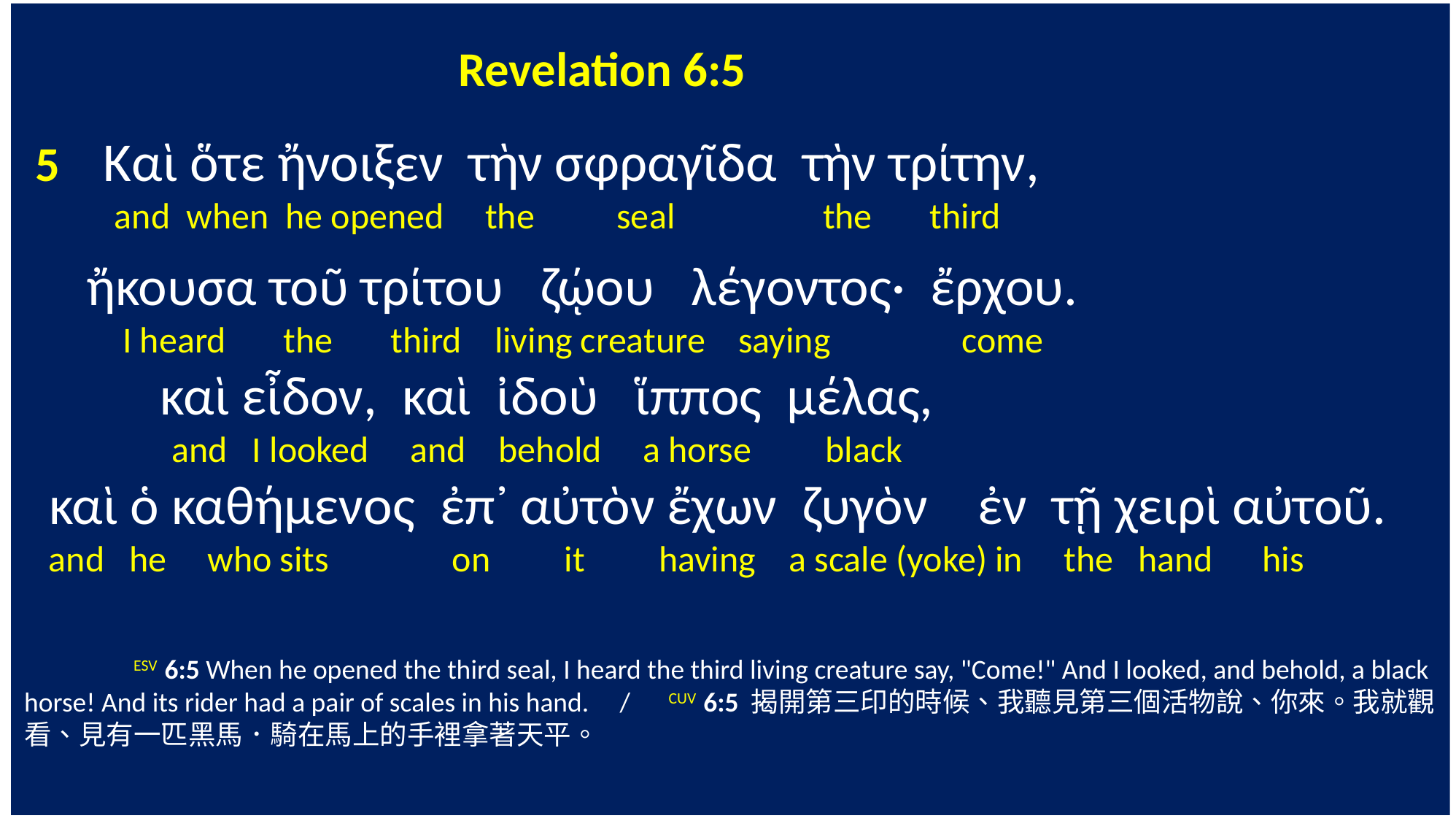

Revelation 6:5

 5    Καὶ ὅτε ἤνοιξεν  τὴν σφραγῖδα  τὴν τρίτην,
           and  when  he opened     the          seal                  the       third

     ἤκουσα τοῦ τρίτου   ζῴου   λέγοντος·  ἔρχου.
            I heard       the       third    living creature    saying                come
           καὶ εἶδον,  καὶ  ἰδοὺ   ἵππος  μέλας,
                  and   I looked     and    behold     a horse         black
  καὶ ὁ καθήμενος  ἐπ᾽ αὐτὸν ἔχων  ζυγὸν    ἐν  τῇ χειρὶ αὐτοῦ.
   and   he     who sits               on         it         having    a scale (yoke) in     the   hand      his

	ESV  6:5 When he opened the third seal, I heard the third living creature say, "Come!" And I looked, and behold, a black horse! And its rider had a pair of scales in his hand.     /      CUV  6:5 揭開第三印的時候、我聽見第三個活物說、你來。我就觀看、見有一匹黑馬．騎在馬上的手裡拿著天平。